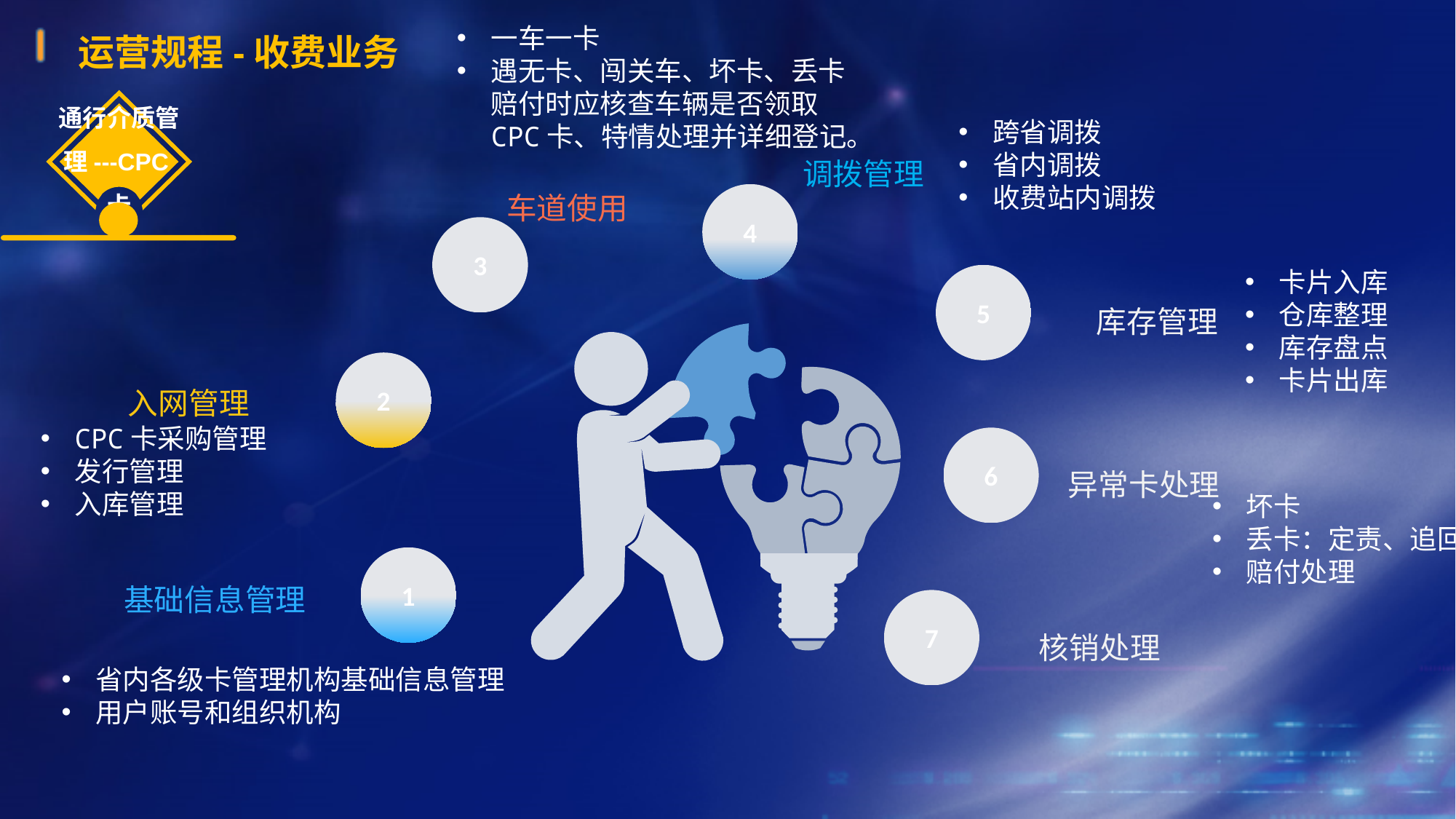

运营规程-收费业务
一车一卡
遇无卡、闯关车、坏卡、丢卡赔付时应核查车辆是否领取CPC卡、特情处理并详细登记。
通行介质管理---CPC卡
跨省调拨
省内调拨
收费站内调拨
调拨管理
车道使用
4

3
卡片入库
仓库整理
库存盘点
卡片出库
5
库存管理

2
入网管理
CPC卡采购管理
发行管理
入库管理
6
异常卡处理
坏卡
丢卡：定责、追回
赔付处理
1
基础信息管理
7
核销处理
省内各级卡管理机构基础信息管理
用户账号和组织机构